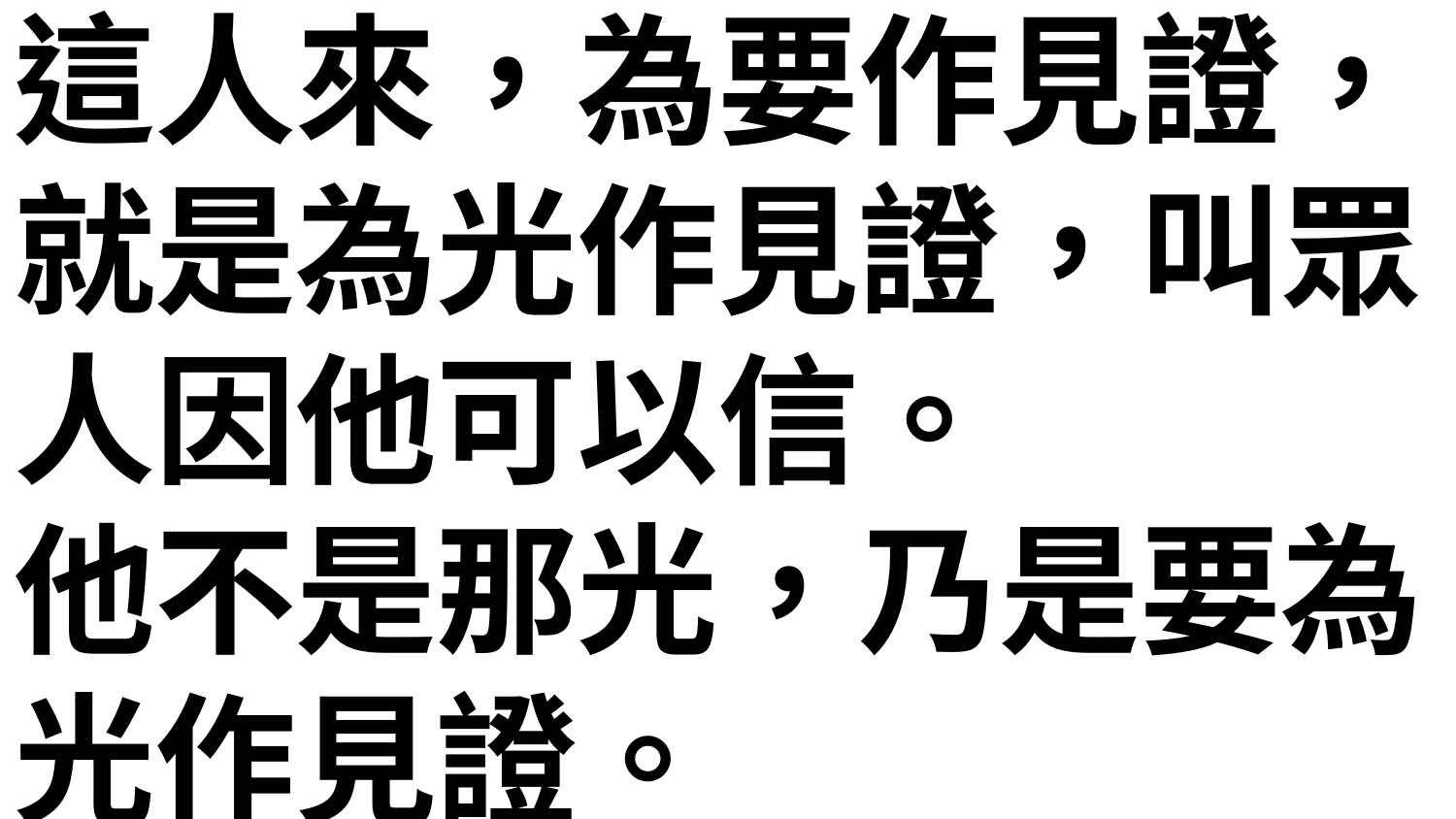

這人來，為要作見證，就是為光作見證，叫眾人因他可以信。
他不是那光，乃是要為光作見證。